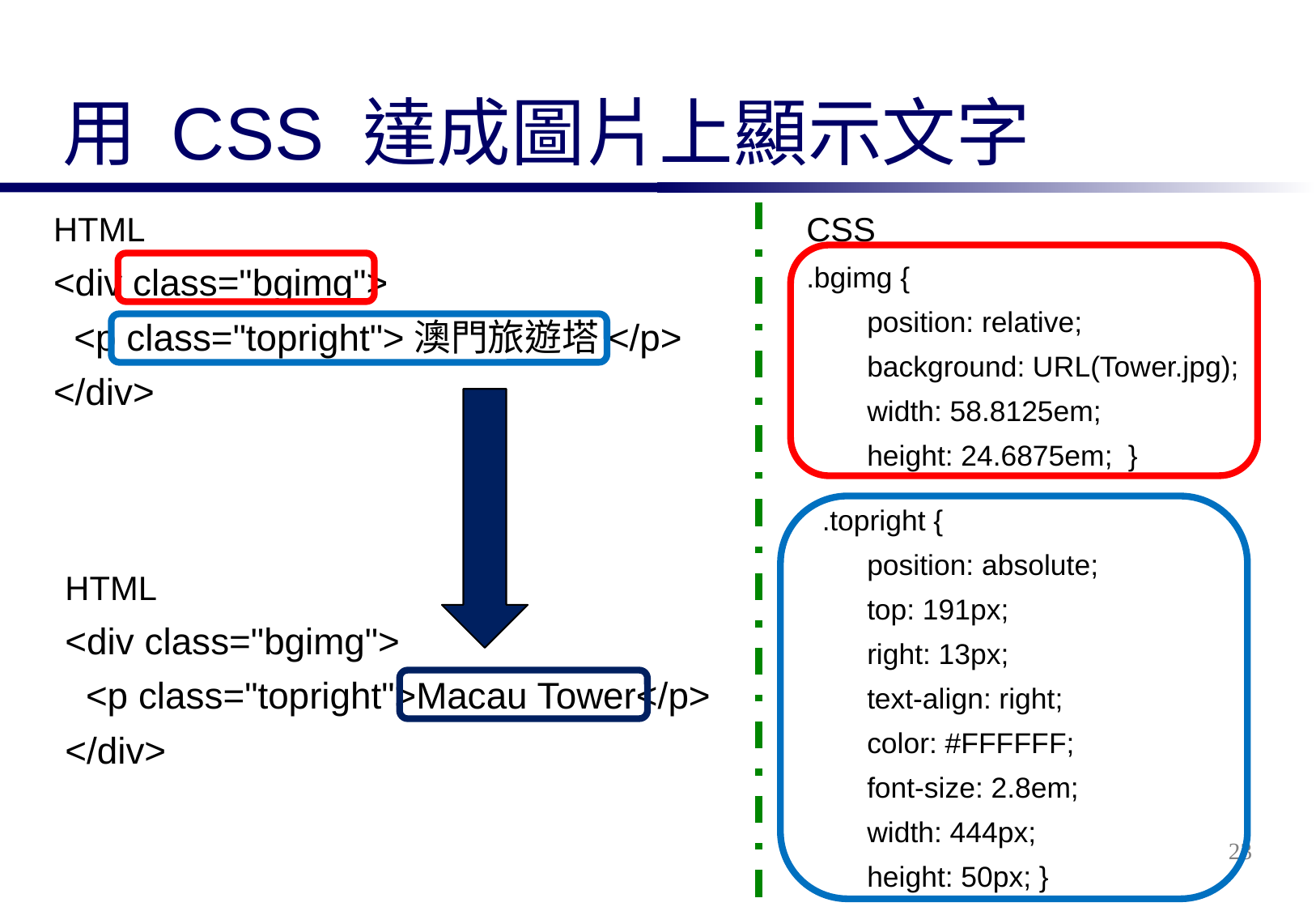

# 用 CSS 達成圖片上顯示文字
HTML
<div class="bgimg">
  <p class="topright">澳門旅遊塔</p>
</div>
CSS
.bgimg {
position: relative;
background: URL(Tower.jpg);
width: 58.8125em;
height: 24.6875em;  }

  .topright {
position: absolute;
top: 191px;
right: 13px;
text-align: right;
color: #FFFFFF;
font-size: 2.8em;
width: 444px;
height: 50px; }

HTML
<div class="bgimg">
  <p class="topright">Macau Tower</p>
</div>

23